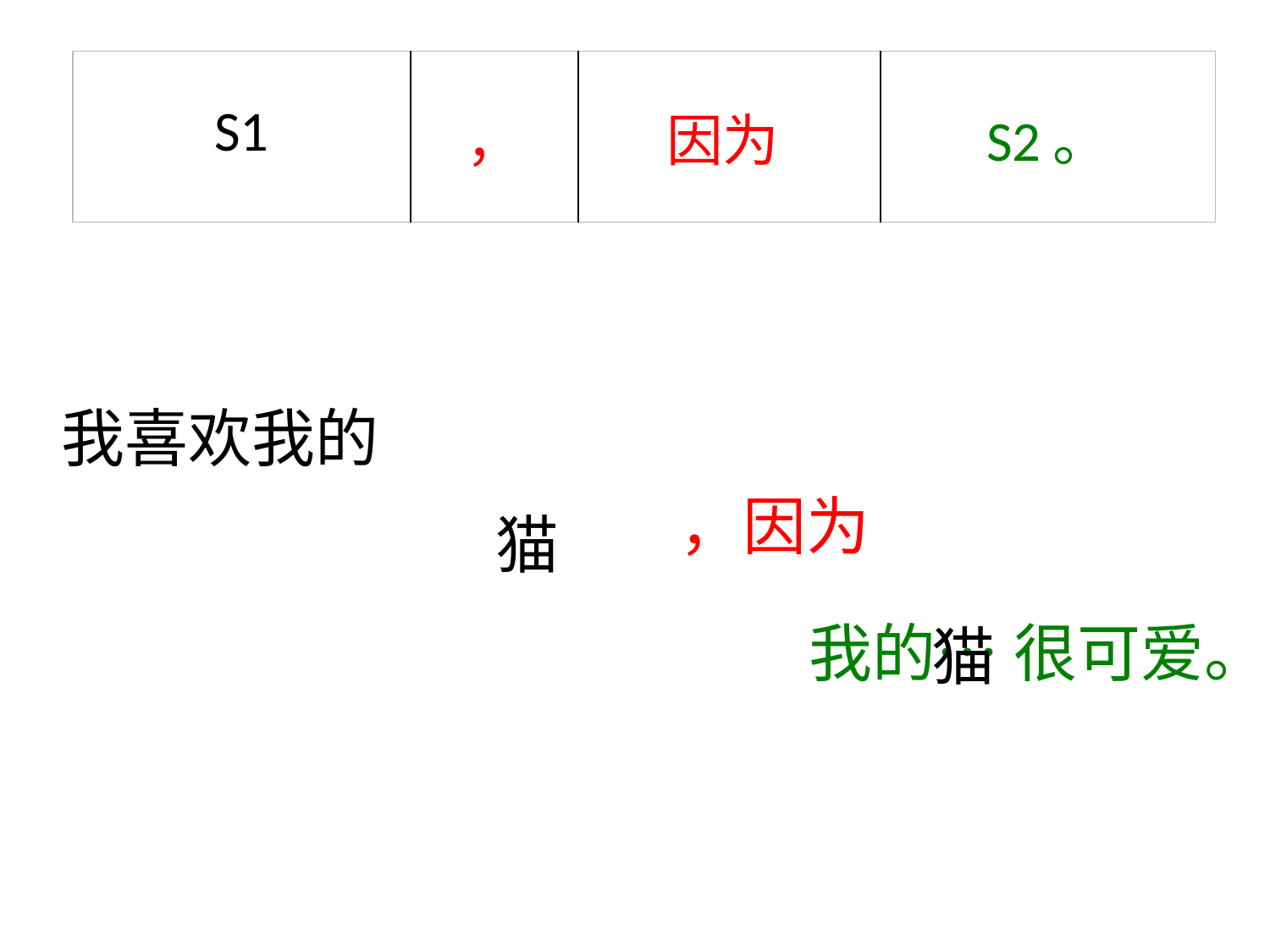

| S1 | ， | 因为 | S2。 |
| --- | --- | --- | --- |
我喜欢我的
，因为
猫
我的… 很可爱。
猫